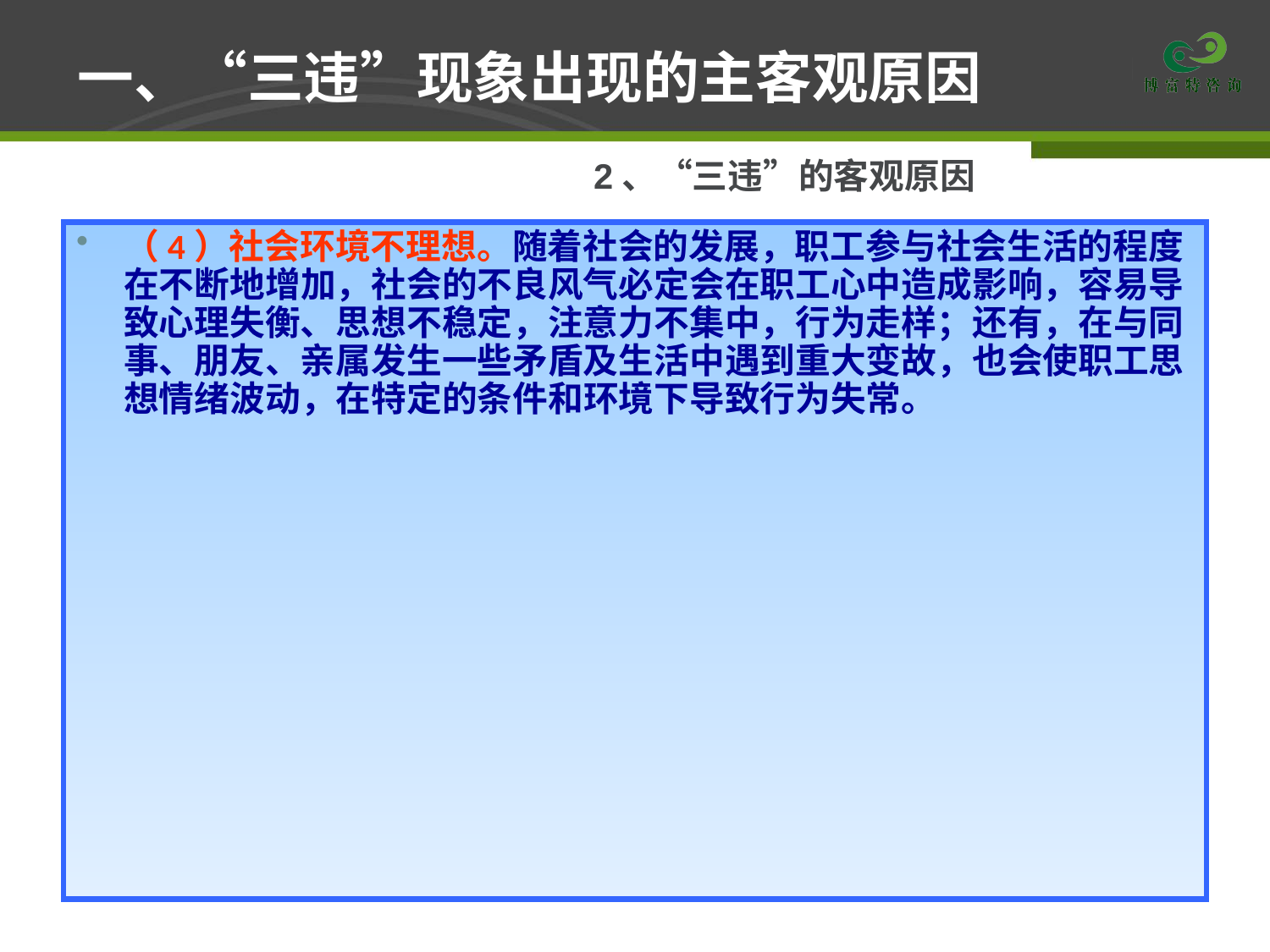

# 一、“三违”现象出现的主客观原因
2、“三违”的客观原因
（4）社会环境不理想。随着社会的发展，职工参与社会生活的程度在不断地增加，社会的不良风气必定会在职工心中造成影响，容易导致心理失衡、思想不稳定，注意力不集中，行为走样；还有，在与同事、朋友、亲属发生一些矛盾及生活中遇到重大变故，也会使职工思想情绪波动，在特定的条件和环境下导致行为失常。
24